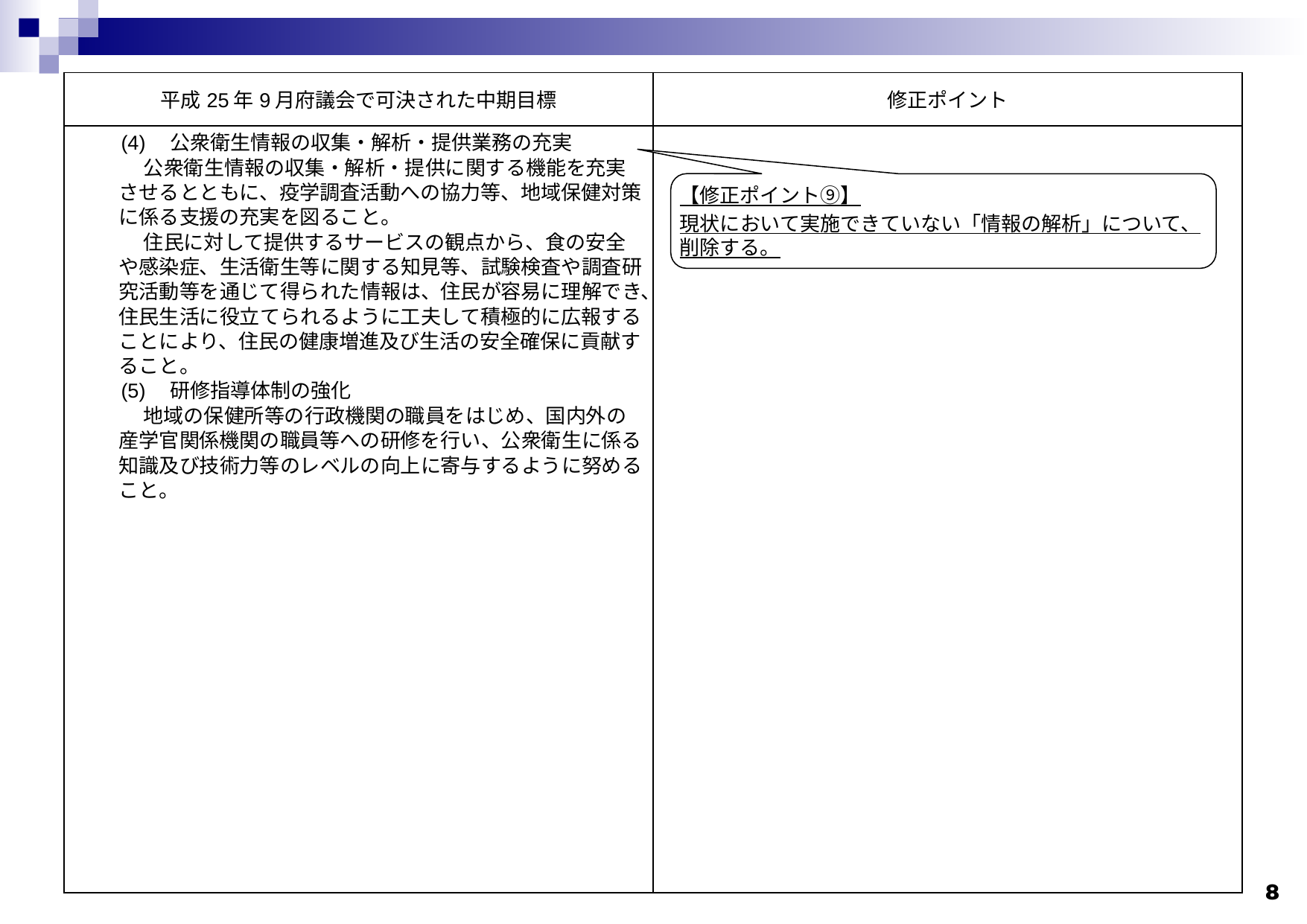

| 平成25年9月府議会で可決された中期目標 | 修正ポイント |
| --- | --- |
| (4)　公衆衛生情報の収集・解析・提供業務の充実 　 公衆衛生情報の収集・解析・提供に関する機能を充実させるとともに、疫学調査活動への協力等、地域保健対策に係る支援の充実を図ること。 　 住民に対して提供するサービスの観点から、食の安全や感染症、生活衛生等に関する知見等、試験検査や調査研究活動等を通じて得られた情報は、住民が容易に理解でき、住民生活に役立てられるように工夫して積極的に広報することにより、住民の健康増進及び生活の安全確保に貢献すること。 　　(5)　研修指導体制の強化 　 地域の保健所等の行政機関の職員をはじめ、国内外の産学官関係機関の職員等への研修を行い、公衆衛生に係る知識及び技術力等のレベルの向上に寄与するように努めること。 |  |
【修正ポイント⑨】
現状において実施できていない「情報の解析」について、削除する。
8